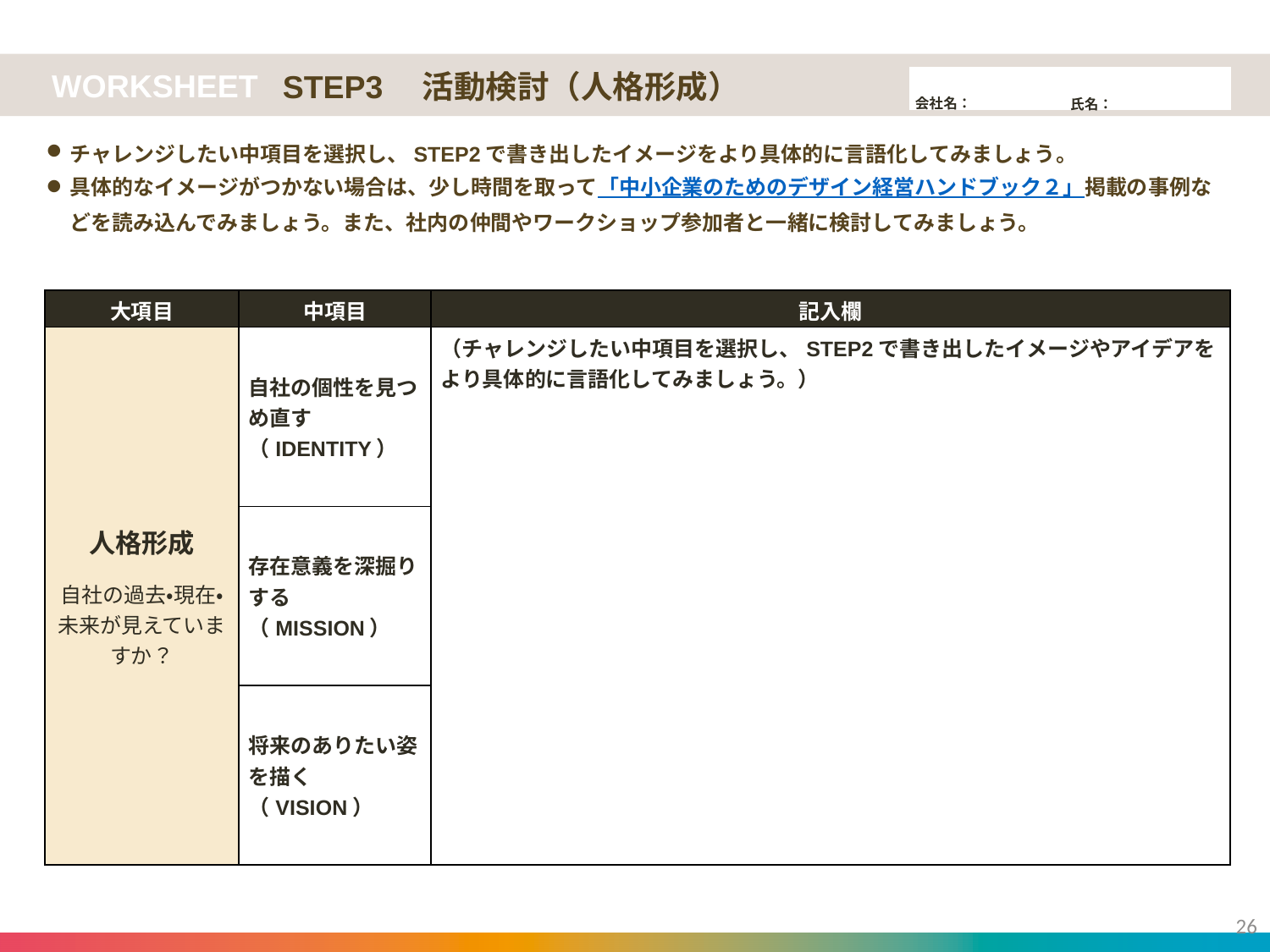

STEP3　活動検討（人格形成）
チャレンジしたい中項目を選択し、STEP2で書き出したイメージをより具体的に言語化してみましょう。
具体的なイメージがつかない場合は、少し時間を取って「中小企業のためのデザイン経営ハンドブック２」掲載の事例などを読み込んでみましょう。また、社内の仲間やワークショップ参加者と一緒に検討してみましょう。
| 大項目 | 中項目 | 記入欄 |
| --- | --- | --- |
| 人格形成 自社の過去・現在・未来が見えていますか？ | 自社の個性を見つめ直す （IDENTITY） | （チャレンジしたい中項目を選択し、STEP2で書き出したイメージやアイデアをより具体的に言語化してみましょう。） |
|  | 存在意義を深掘りする （MISSION） |  |
|  | 将来のありたい姿を描く（VISION） |  |